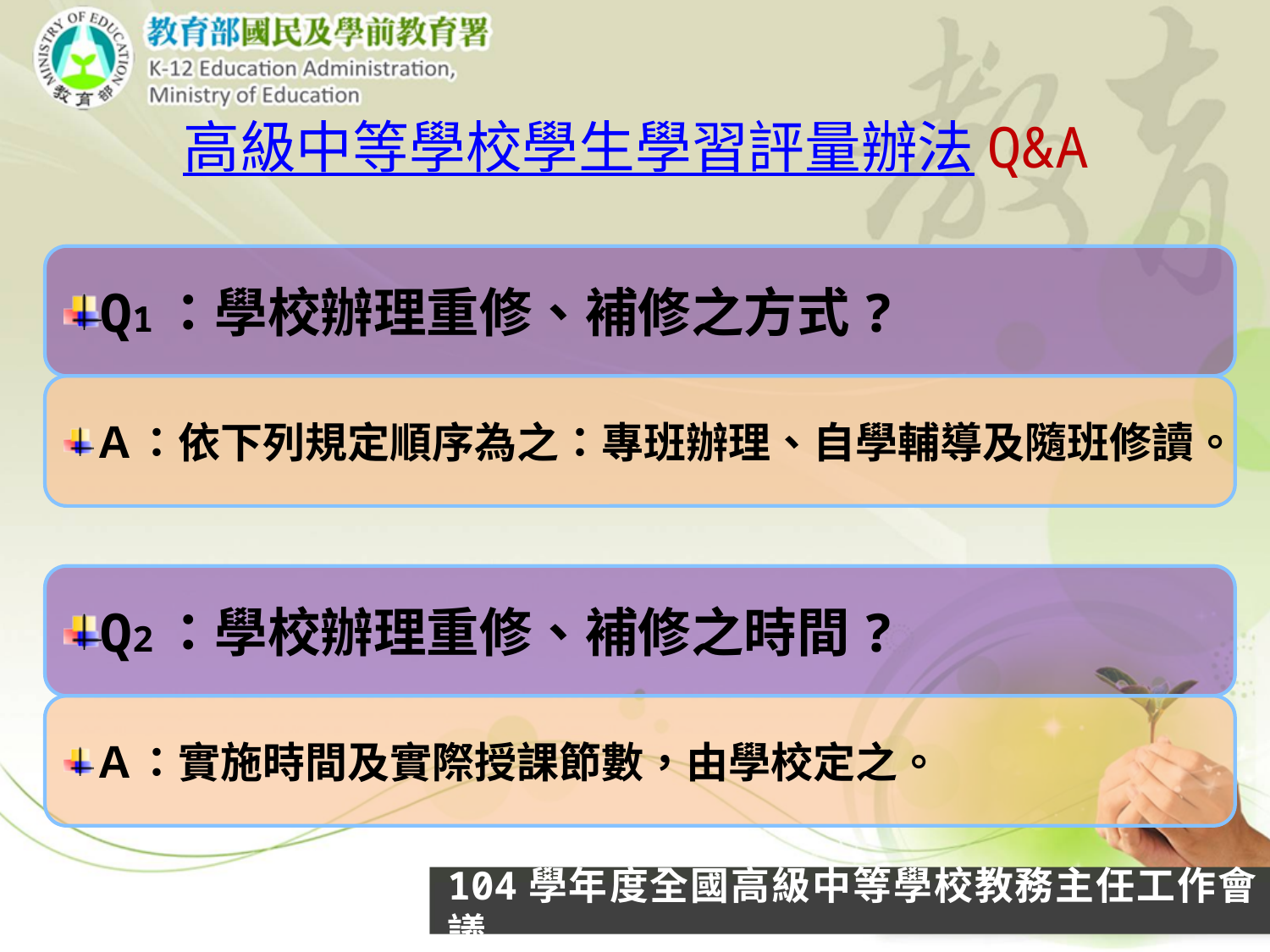

# 高級中等學校學生學習評量辦法Q&A
Q1：學校辦理重修、補修之方式?
Ａ：依下列規定順序為之：專班辦理、自學輔導及隨班修讀。
Q2：學校辦理重修、補修之時間?
Ａ：實施時間及實際授課節數，由學校定之。
104學年度全國高級中等學校教務主任工作會議
34
34